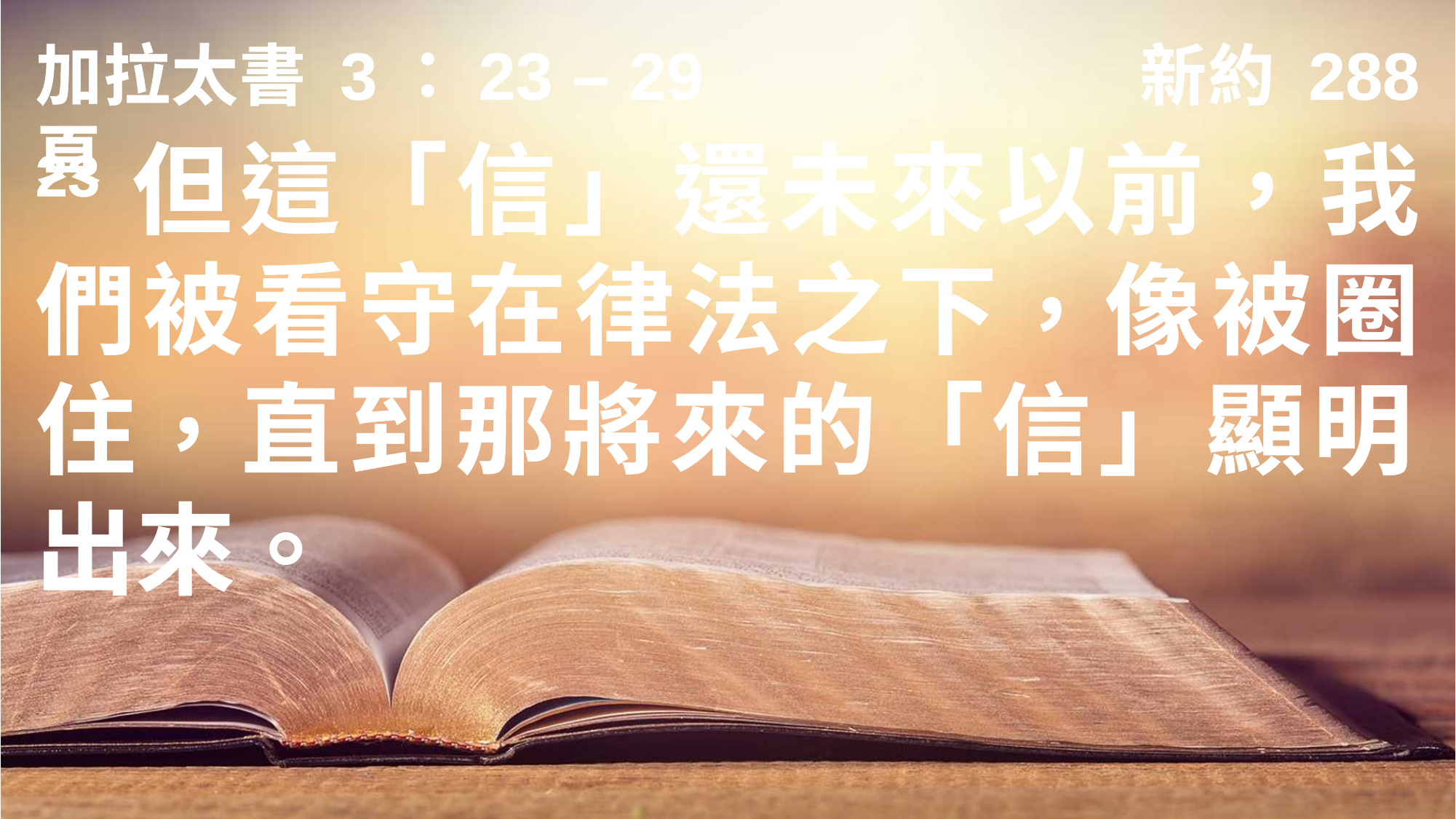

加拉太書 3：23 – 29				新約 288 頁
23但這「信」還未來以前，我們被看守在律法之下，像被圈住，直到那將來的「信」顯明
出來。